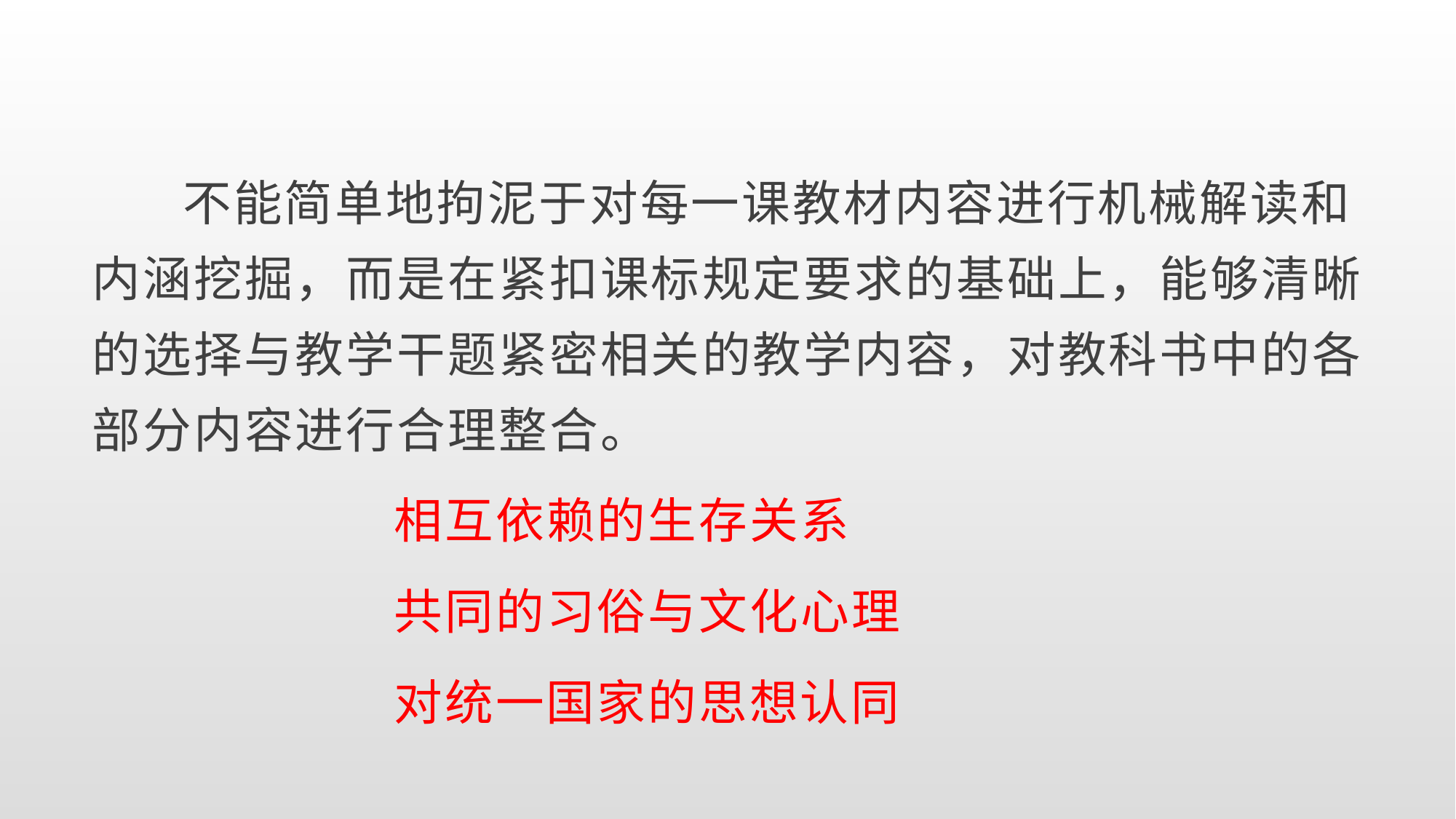

#
      不能简单地拘泥于对每一课教材内容进行机械解读和内涵挖掘，而是在紧扣课标规定要求的基础上，能够清晰的选择与教学干题紧密相关的教学内容，对教科书中的各部分内容进行合理整合。
                      相互依赖的生存关系
                      共同的习俗与文化心理
                      对统一国家的思想认同